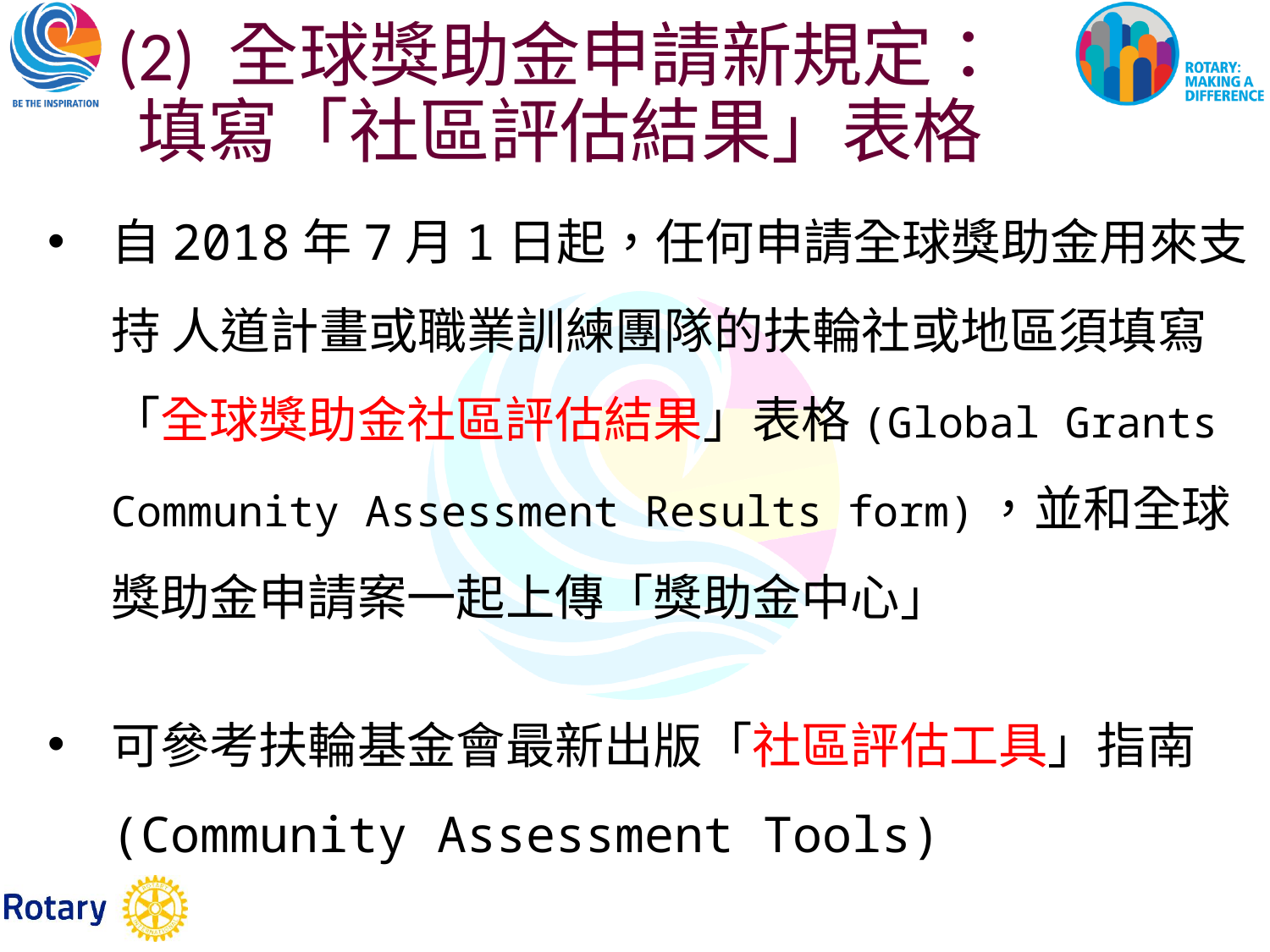

(2) 全球獎助金申請新規定：
填寫「社區評估結果」表格
自2018年7月1日起，任何申請全球獎助金用來支持 人道計畫或職業訓練團隊的扶輪社或地區須填寫 「全球獎助金社區評估結果」表格(Global Grants Community Assessment Results form)，並和全球獎助金申請案一起上傳「獎助金中心」

可參考扶輪基金會最新出版「社區評估工具」指南(Community Assessment Tools)